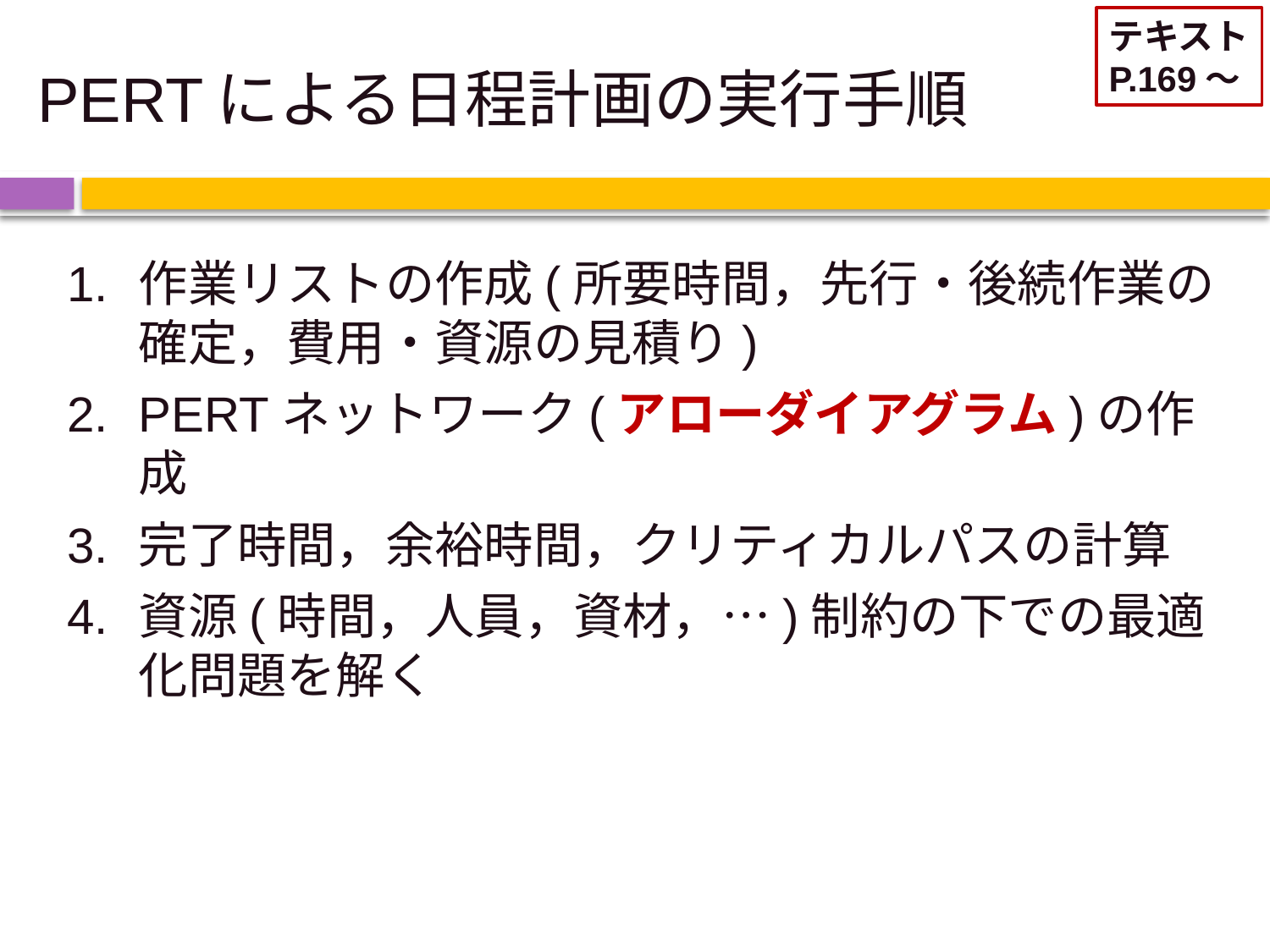

テキスト
P.169～
# PERTによる日程計画の実行手順
作業リストの作成(所要時間，先行・後続作業の確定，費用・資源の見積り)
PERTネットワーク(アローダイアグラム)の作成
完了時間，余裕時間，クリティカルパスの計算
資源(時間，人員，資材，…)制約の下での最適化問題を解く